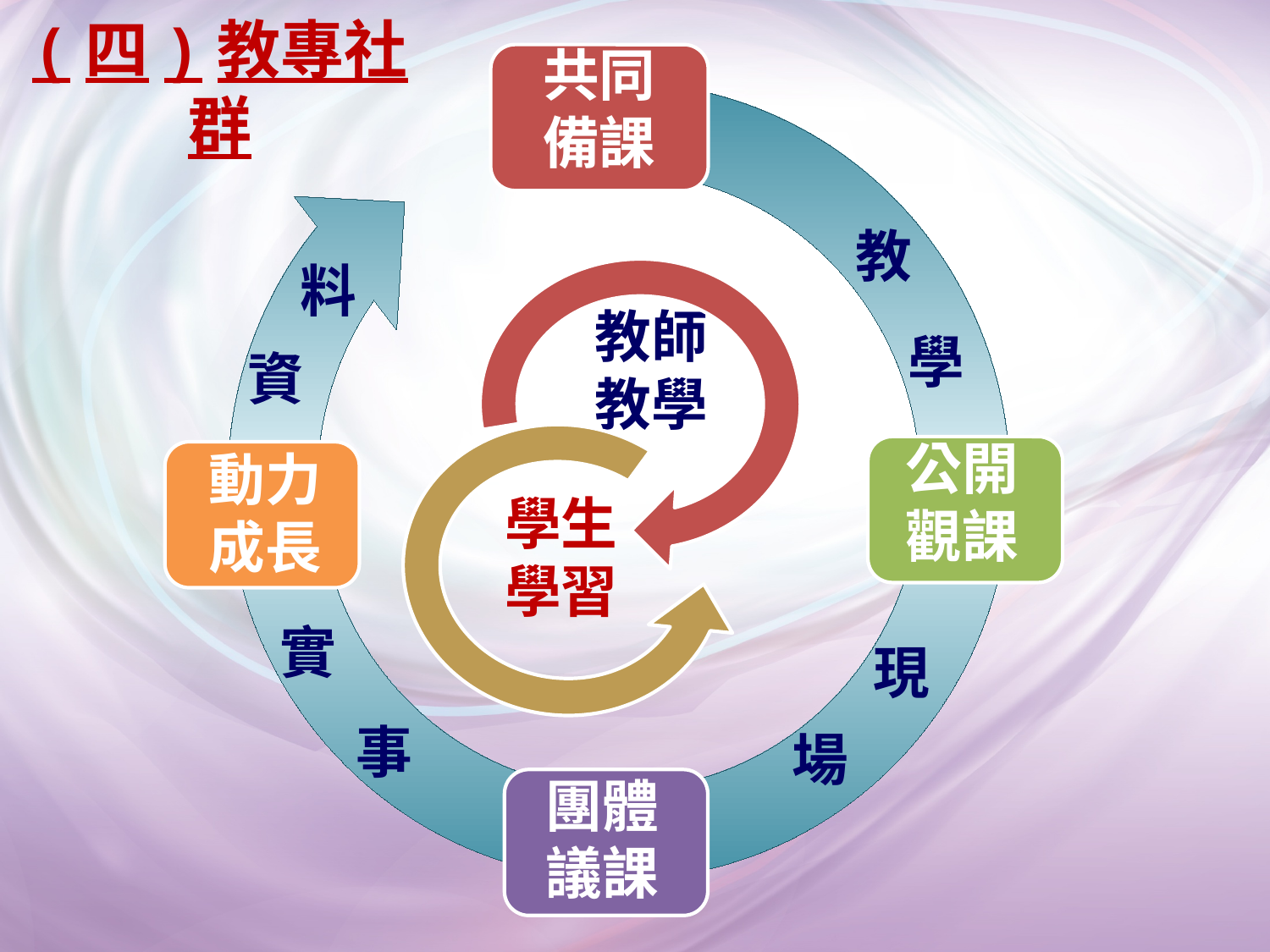

(四)教專社群

共同備課
教
料
教師
教學
學
資

動力成長
公開觀課
學生
學習
實
現
事
場

團體
議課